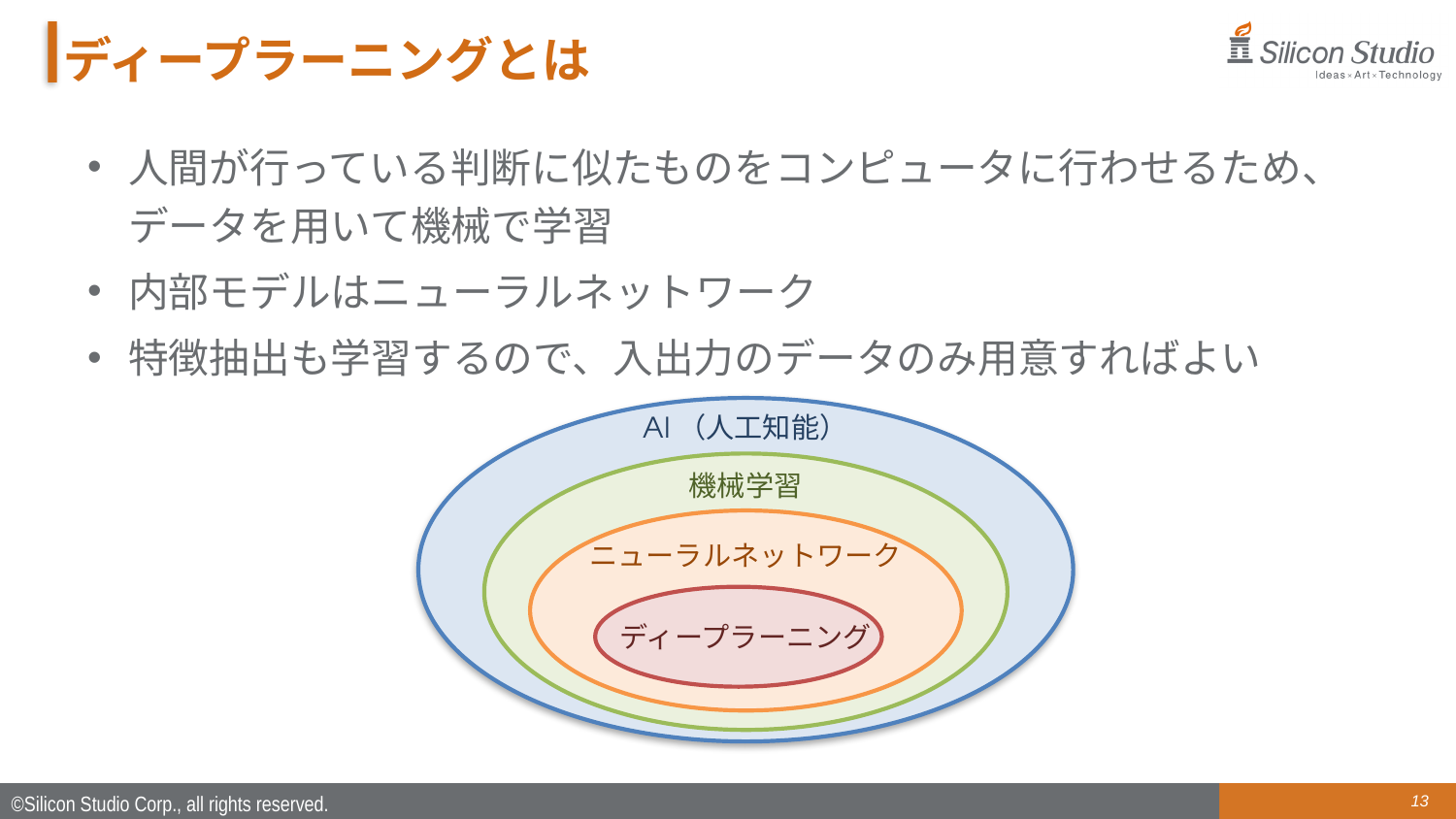

# ディープラーニングとは
人間が行っている判断に似たものをコンピュータに行わせるため、データを用いて機械で学習
内部モデルはニューラルネットワーク
特徴抽出も学習するので、入出力のデータのみ用意すればよい

AI（人工知能）

機械学習

ニューラルネットワーク

ディープラーニング